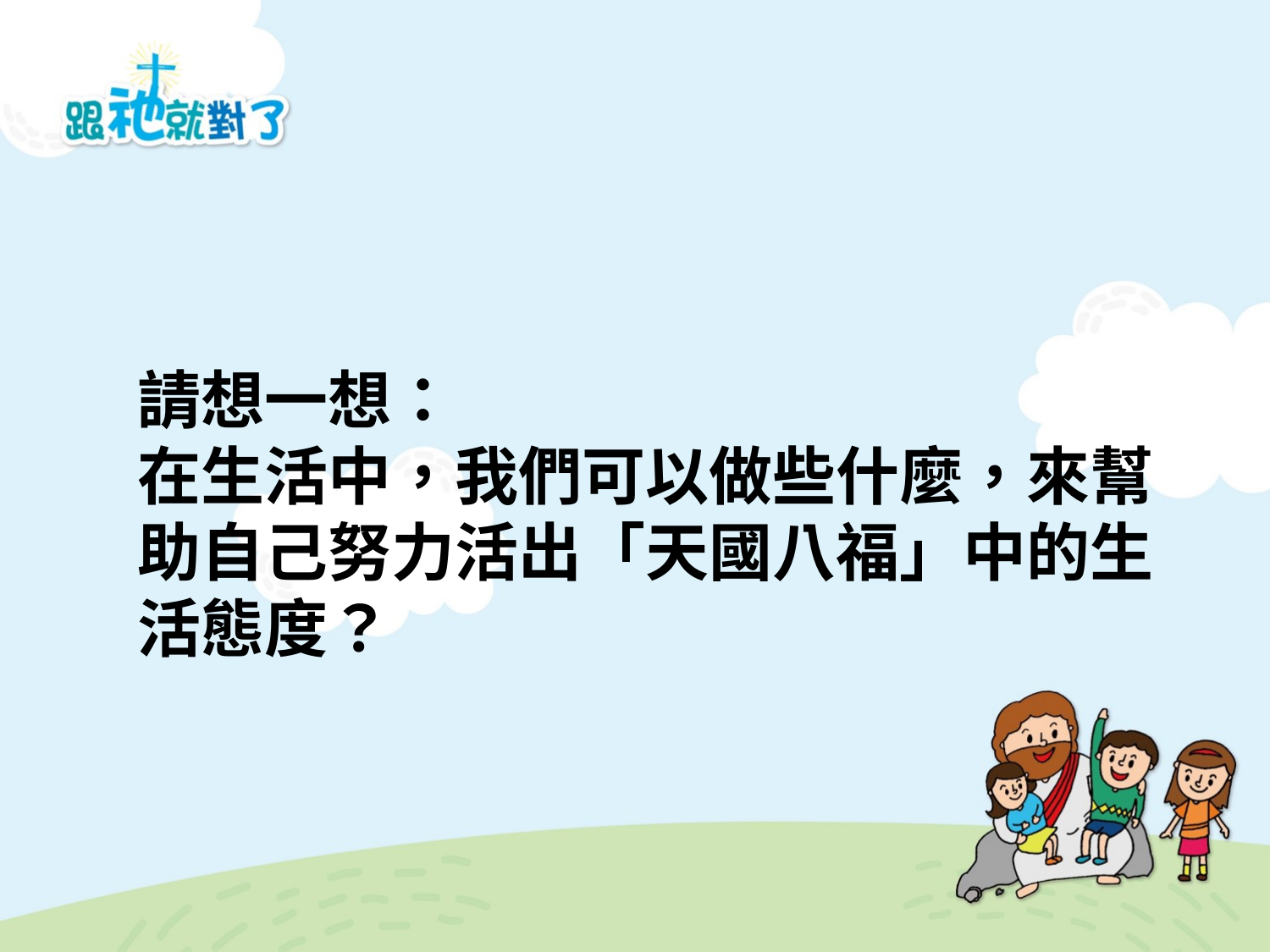

請想一想：
在生活中，我們可以做些什麼，來幫助自己努力活出「天國八福」中的生活態度？